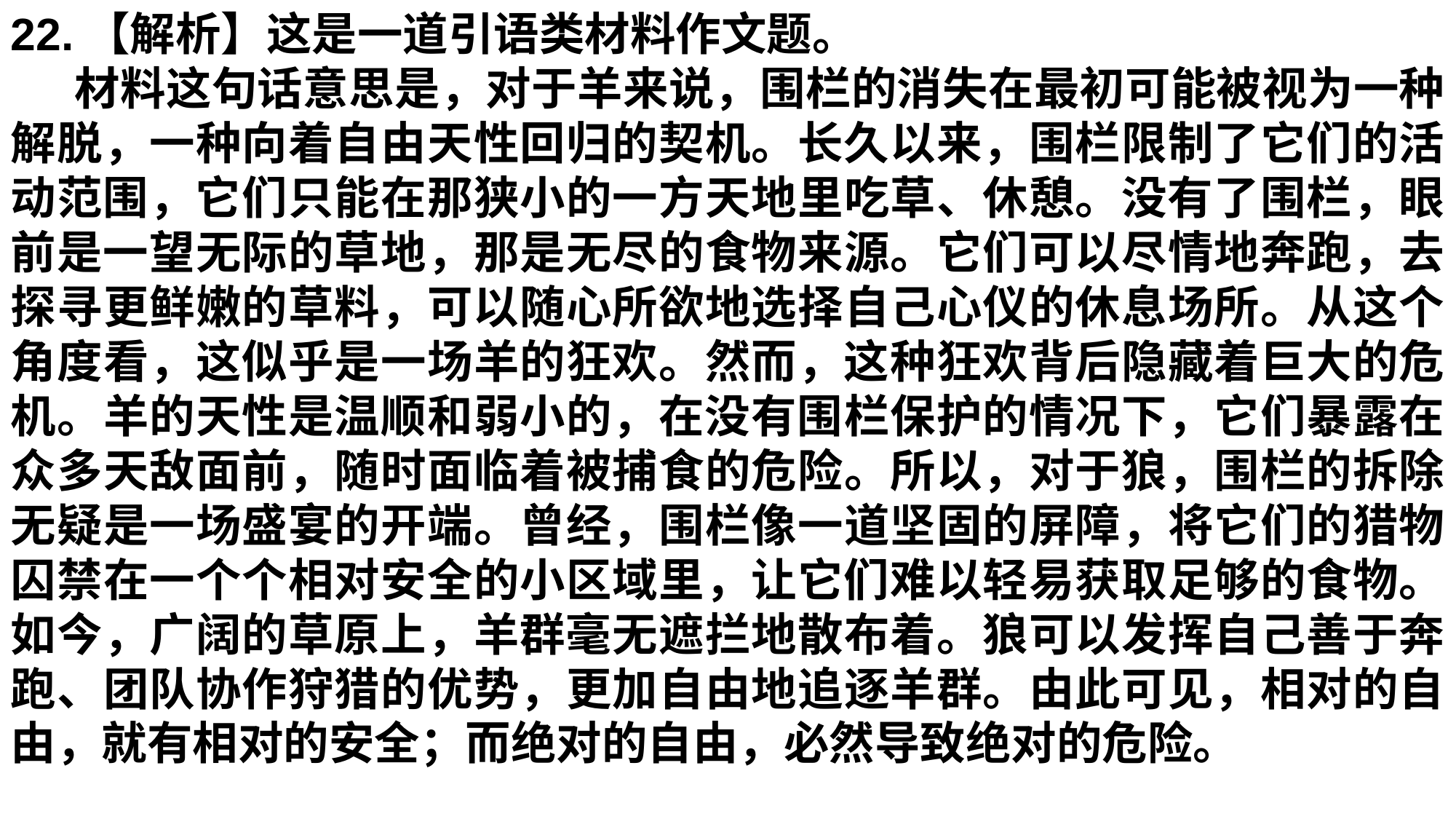

22.【解析】这是一道引语类材料作文题。
  材料这句话意思是，对于羊来说，围栏的消失在最初可能被视为一种解脱，一种向着自由天性回归的契机。长久以来，围栏限制了它们的活动范围，它们只能在那狭小的一方天地里吃草、休憩。没有了围栏，眼前是一望无际的草地，那是无尽的食物来源。它们可以尽情地奔跑，去探寻更鲜嫩的草料，可以随心所欲地选择自己心仪的休息场所。从这个角度看，这似乎是一场羊的狂欢。然而，这种狂欢背后隐藏着巨大的危机。羊的天性是温顺和弱小的，在没有围栏保护的情况下，它们暴露在众多天敌面前，随时面临着被捕食的危险。所以，对于狼，围栏的拆除无疑是一场盛宴的开端。曾经，围栏像一道坚固的屏障，将它们的猎物囚禁在一个个相对安全的小区域里，让它们难以轻易获取足够的食物。如今，广阔的草原上，羊群毫无遮拦地散布着。狼可以发挥自己善于奔跑、团队协作狩猎的优势，更加自由地追逐羊群。由此可见，相对的自由，就有相对的安全；而绝对的自由，必然导致绝对的危险。